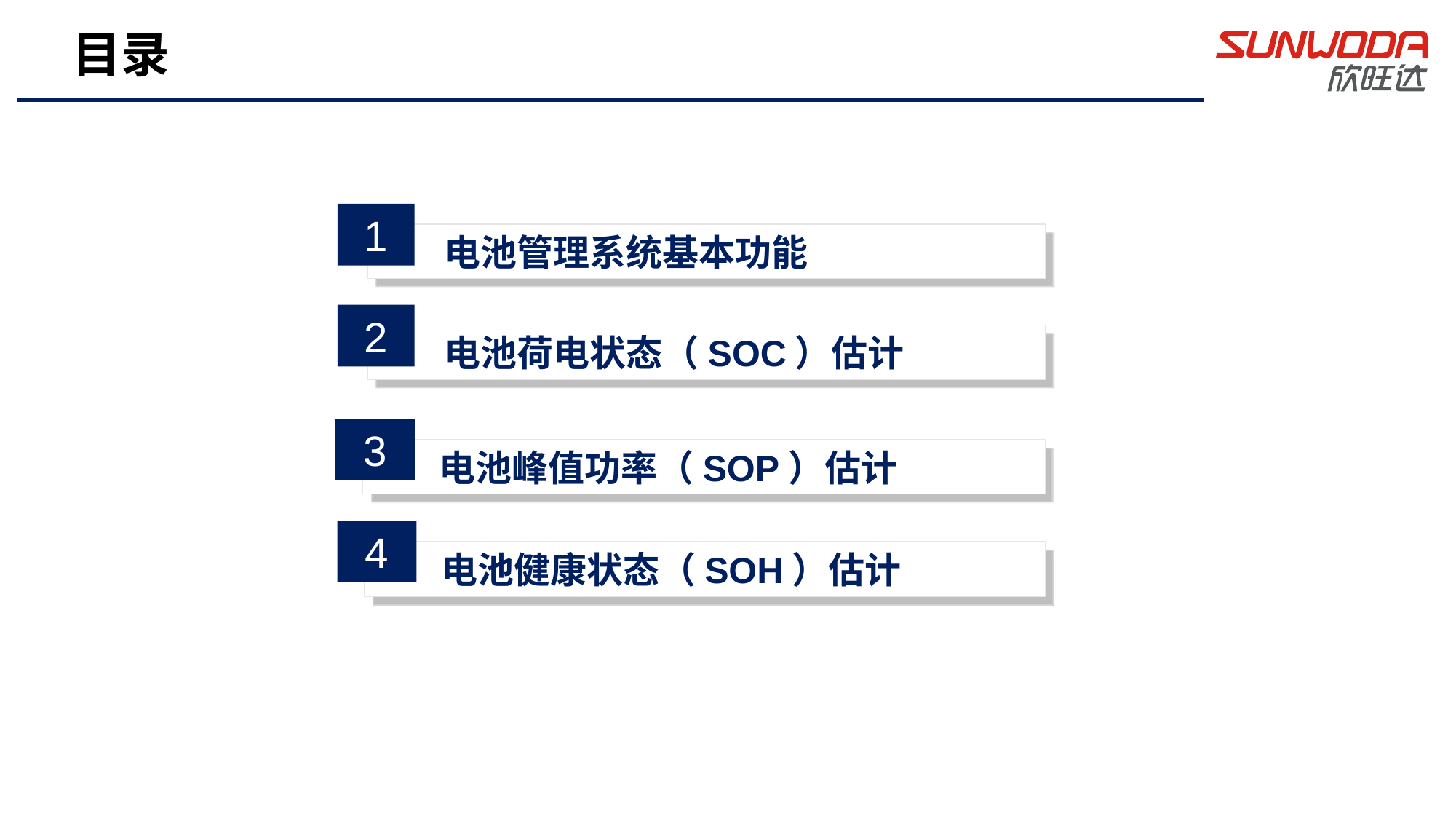

目录
1
       电池管理系统基本功能
2
       电池荷电状态（SOC）估计
3
       电池峰值功率（SOP）估计
4
       电池健康状态（SOH）估计